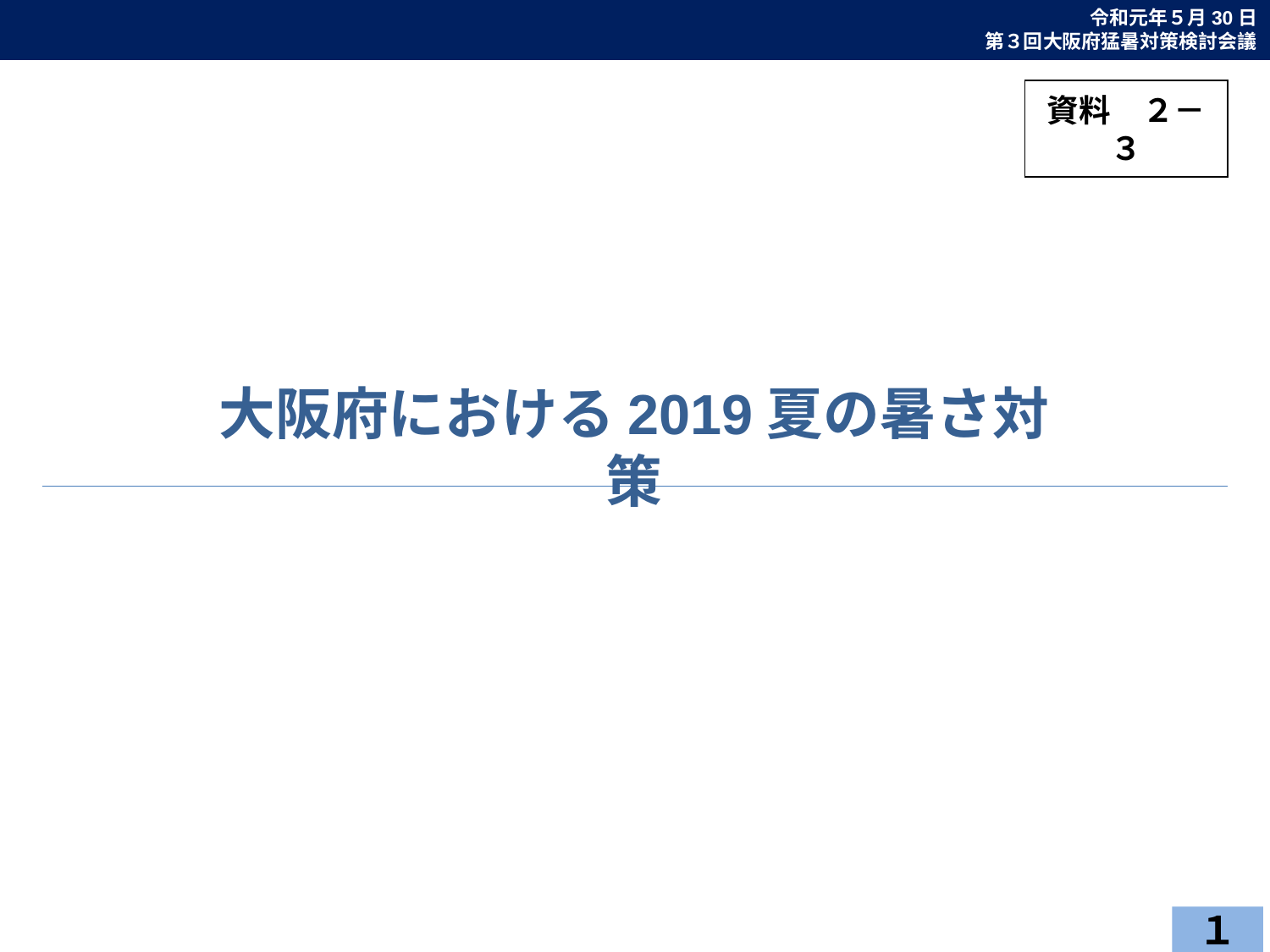

令和元年５月30日
第３回大阪府猛暑対策検討会議
資料　２－３
大阪府における2019夏の暑さ対策
１